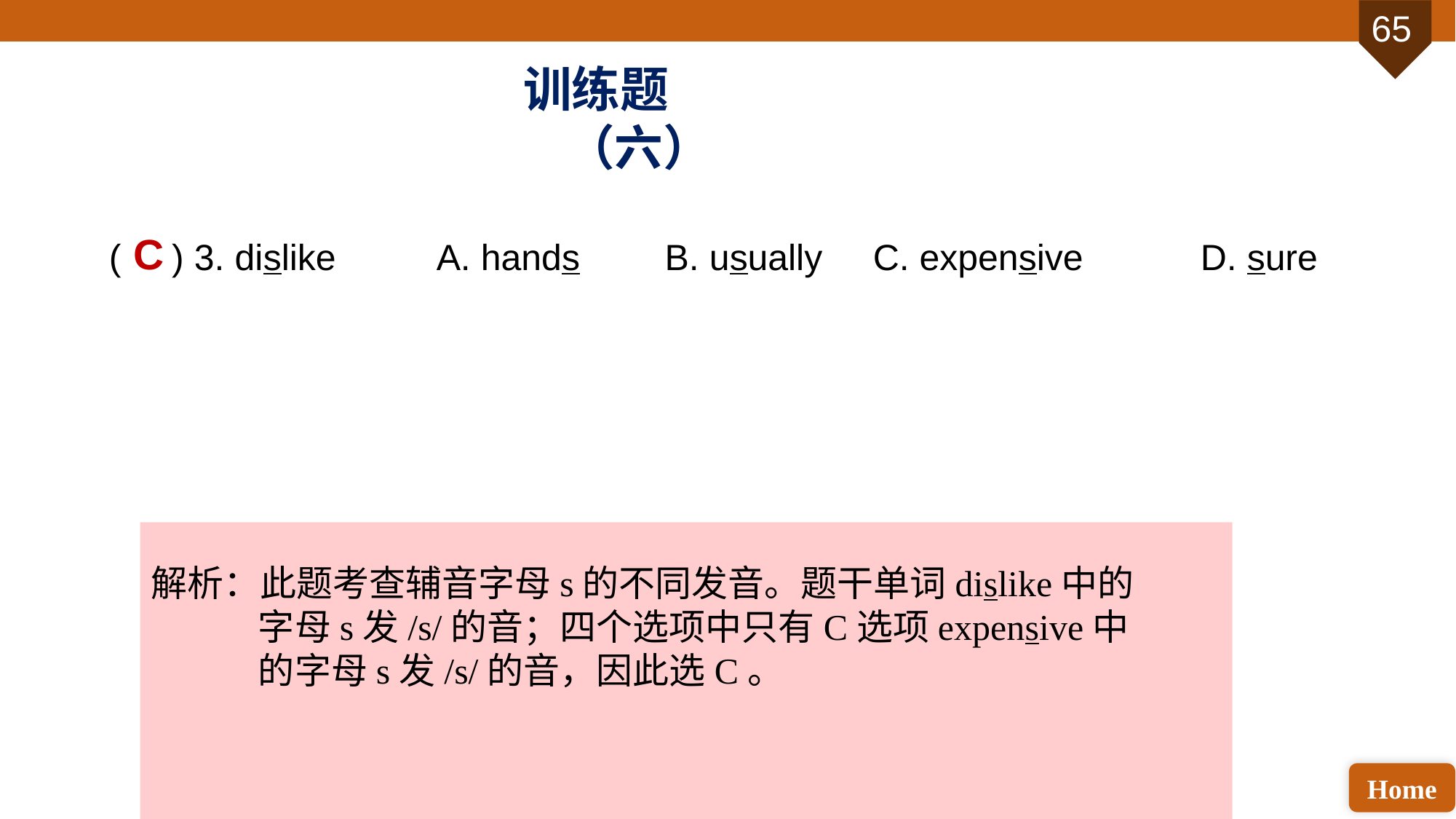

训练题（六）
(     ) 3. dislike 	A. hands	 B. usually	C. expensive 	D. sure
C

解析：此题考查辅音字母s的不同发音。题干单词dislike中的字母s发/s/的音；四个选项中只有C选项expensive中的字母s发/s/的音，因此选C。